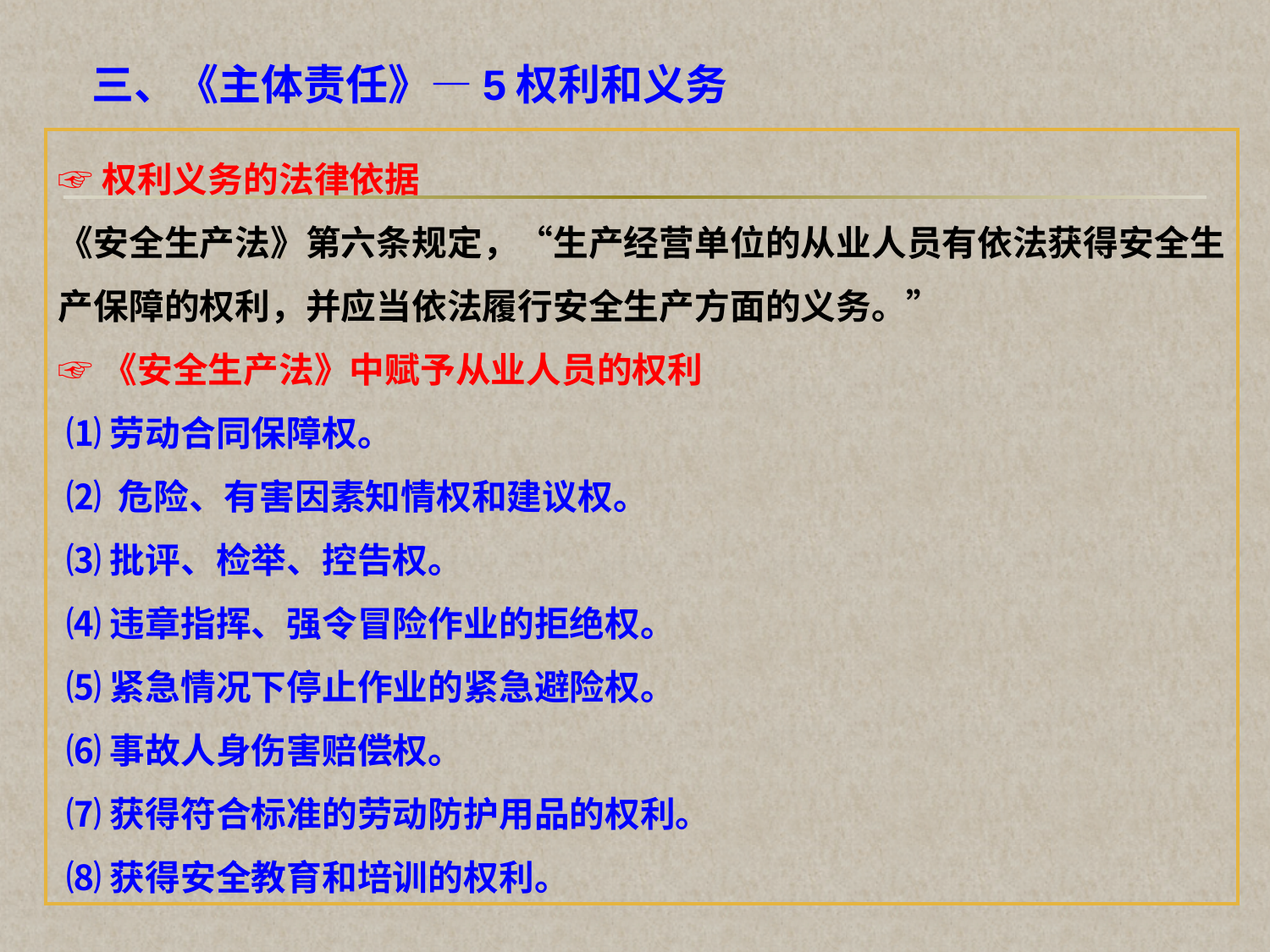

三、《主体责任》—5权利和义务
☞权利义务的法律依据
《安全生产法》第六条规定，“生产经营单位的从业人员有依法获得安全生产保障的权利，并应当依法履行安全生产方面的义务。”
☞《安全生产法》中赋予从业人员的权利
 ⑴劳动合同保障权。
 ⑵ 危险、有害因素知情权和建议权。
 ⑶批评、检举、控告权。
 ⑷违章指挥、强令冒险作业的拒绝权。
 ⑸紧急情况下停止作业的紧急避险权。
 ⑹事故人身伤害赔偿权。
 ⑺获得符合标准的劳动防护用品的权利。
 ⑻获得安全教育和培训的权利。